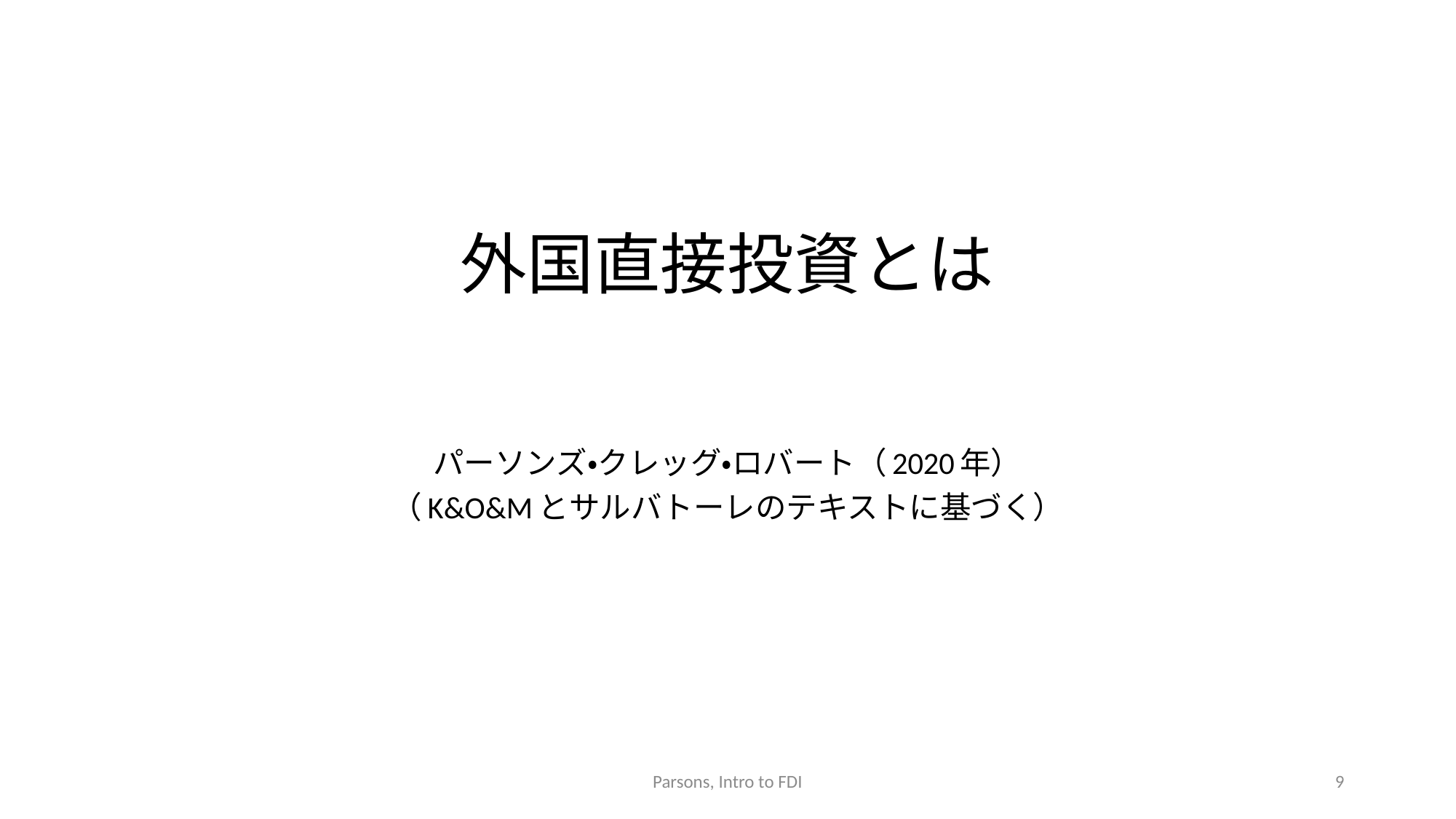

# 外国直接投資とは

パーソンズ・クレッグ・ロバート（2020年）
（K&O&Mとサルバトーレのテキストに基づく）

Parsons, Intro to FDI
9